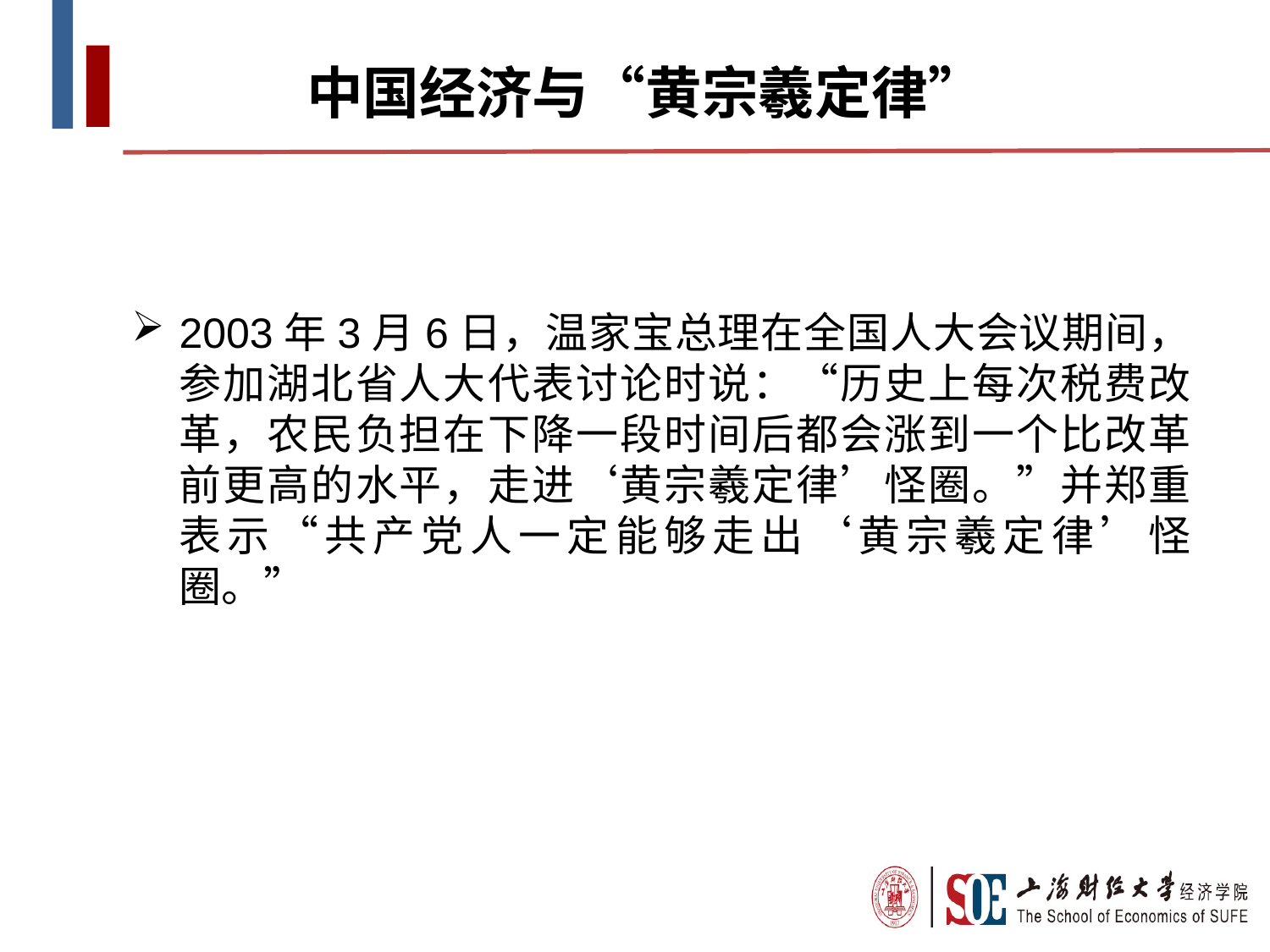

中国经济与“黄宗羲定律”

2003年3月6日，温家宝总理在全国人大会议期间，参加湖北省人大代表讨论时说：“历史上每次税费改革，农民负担在下降一段时间后都会涨到一个比改革前更高的水平，走进‘黄宗羲定律’怪圈。”并郑重表示“共产党人一定能够走出‘黄宗羲定律’怪圈。”